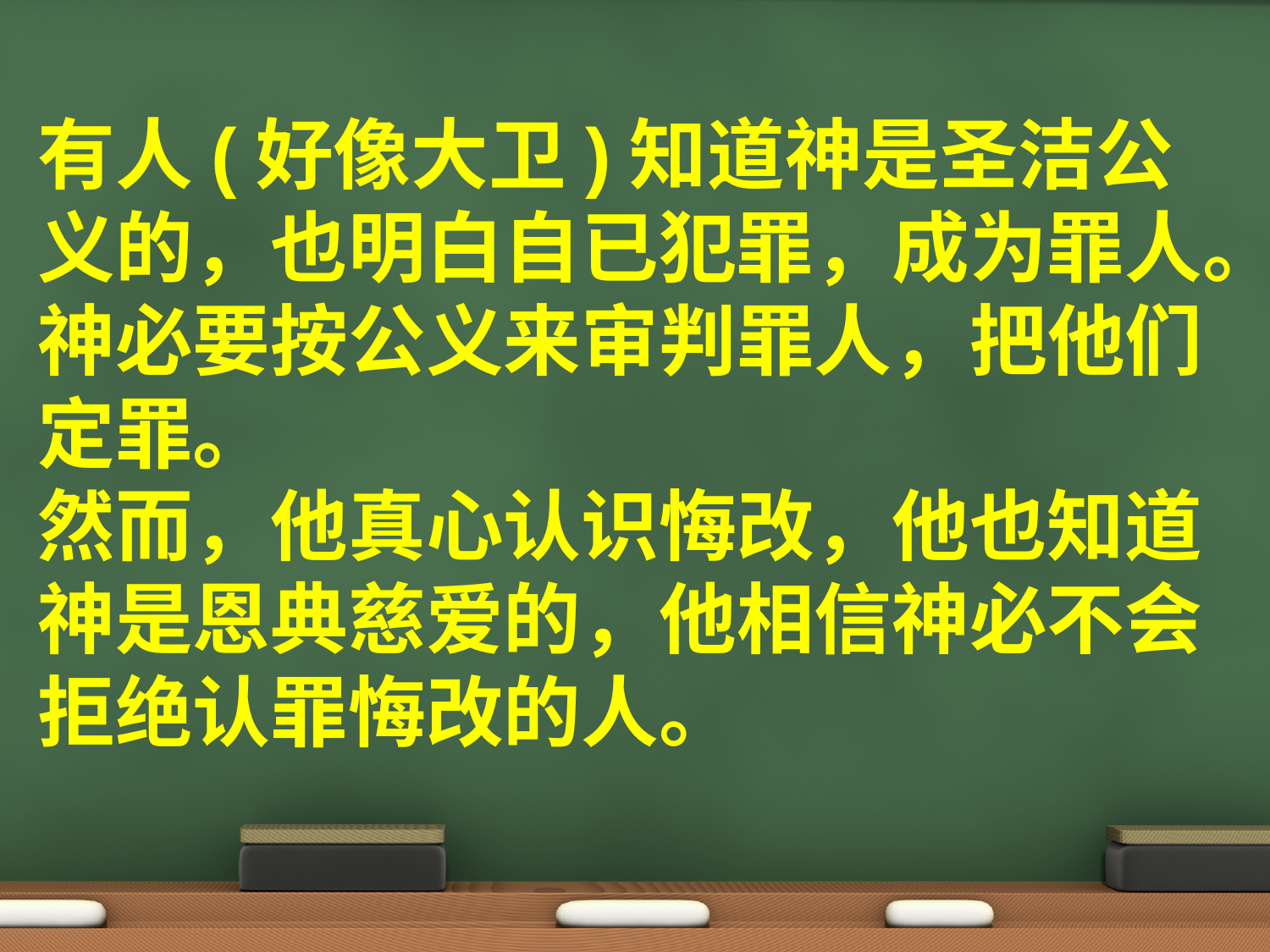

有人(好像大卫)知道神是圣洁公义的，也明白自已犯罪，成为罪人。神必要按公义来审判罪人，把他们定罪。
然而，他真心认识悔改，他也知道神是恩典慈爱的，他相信神必不会拒绝认罪悔改的人。